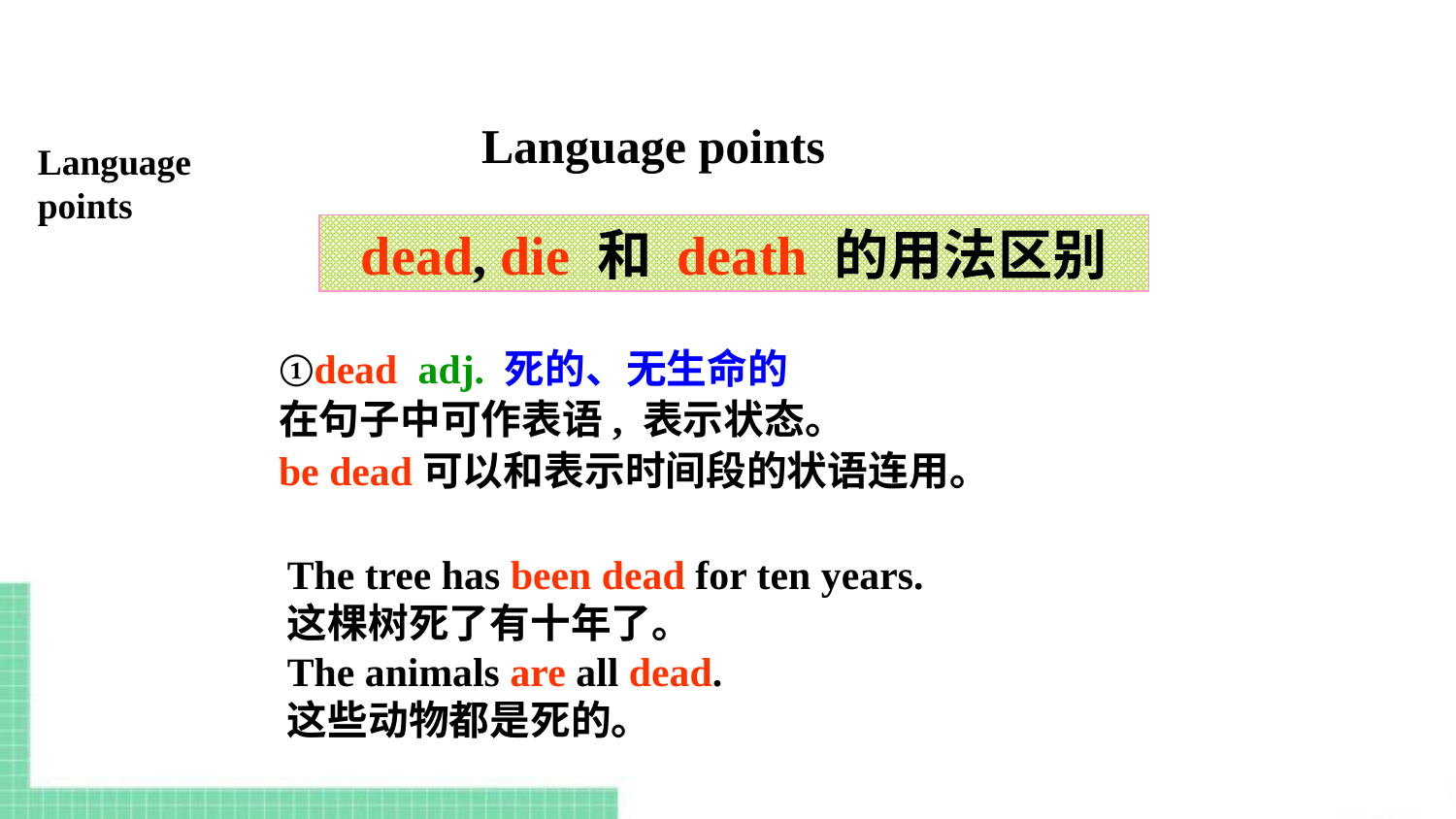

Language points
Language points
dead, die 和 death 的用法区别
①dead  adj. 死的、无生命的
在句子中可作表语, 表示状态。
be dead可以和表示时间段的状语连用。
The tree has been dead for ten years.
这棵树死了有十年了。
The animals are all dead.
这些动物都是死的。